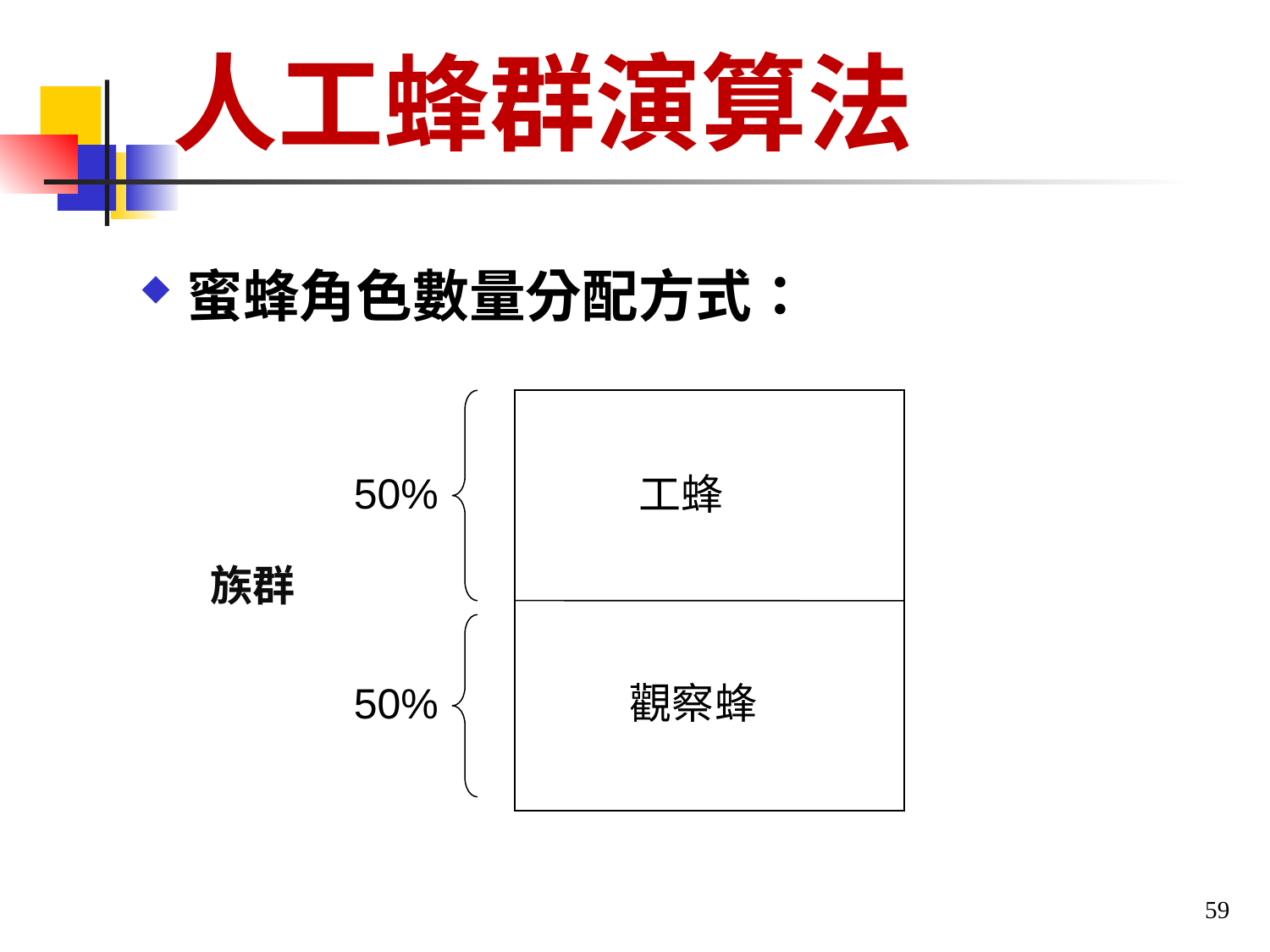

# 人工蜂群演算法
蜜蜂角色數量分配方式：

工蜂

觀察蜂
50%

50%
族群
59